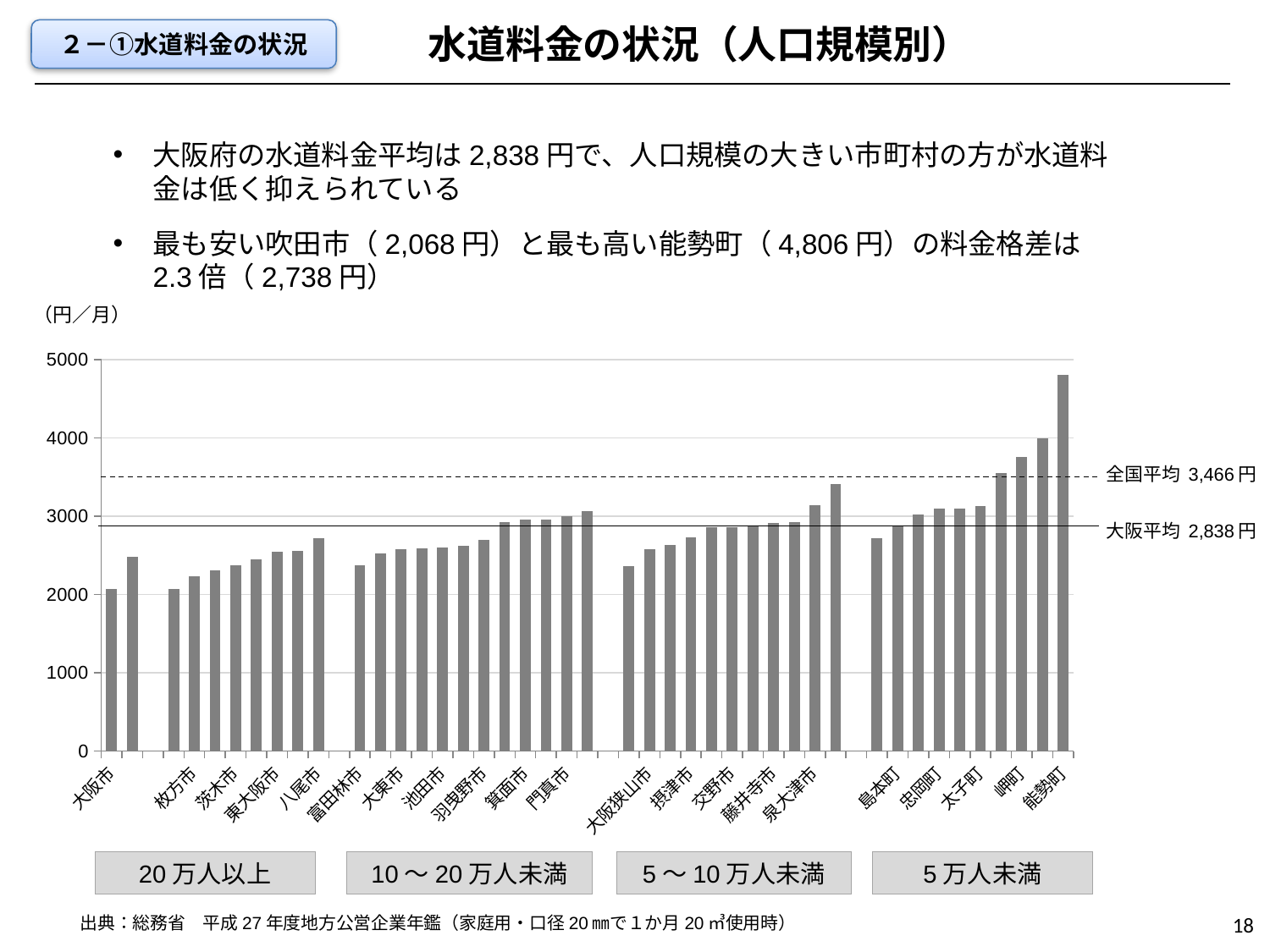

水道料金の状況（人口規模別）
２－①水道料金の状況
大阪府の水道料金平均は2,838円で、人口規模の大きい市町村の方が水道料金は低く抑えられている

最も安い吹田市（2,068円）と最も高い能勢町（4,806円）の料金格差は2.3倍（2,738円）
（円／月）

### Chart

| Category | 口径20㎜月20㎥料金税込 |
|---|---|
| 大阪市 | 2073.0 |
| 堺市 | 2484.0 |
|  | None |
| 吹田市 | 2068.0 |
| 枚方市 | 2235.0 |
| 高槻市 | 2311.0 |
| 茨木市 | 2376.0 |
| 豊中市 | 2451.0 |
| 東大阪市 | 2550.0 |
| 寝屋川市 | 2553.0 |
| 八尾市 | 2721.0 |
|  | None |
| 富田林市 | 2378.0 |
| 和泉市 | 2527.0 |
| 大東市 | 2577.0 |
| 守口市 | 2590.0 |
| 池田市 | 2602.0 |
| 岸和田市 | 2624.0 |
| 羽曳野市 | 2694.0 |
| 河内長野市 | 2921.0 |
| 箕面市 | 2958.0 |
| 泉佐野市 | 2959.0 |
| 門真市 | 3002.0 |
| 松原市 | 3067.0 |
|  | None |
| 貝塚市 | 2365.0 |
| 大阪狭山市 | 2583.0 |
| 柏原市 | 2629.0 |
| 摂津市 | 2728.0 |
| 高石市 | 2858.0 |
| 交野市 | 2864.0 |
| 四條畷市 | 2870.0 |
| 藤井寺市 | 2910.0 |
| 阪南市 | 2922.0 |
| 泉大津市 | 3140.0 |
| 泉南市 | 3408.0 |
|  | None |
| 熊取町 | 2720.0 |
| 島本町 | 2872.0 |
| 河南町 | 3024.0 |
| 忠岡町 | 3099.0 |
| 田尻町 | 3100.0 |
| 太子町 | 3132.0 |
| 千早赤阪村 | 3548.0 |
| 岬町 | 3760.0 |
| 豊能町 | 3996.0 |
| 能勢町 | 4806.0 |
全国平均 3,466円

大阪平均 2,838円
20万人以上
10～20万人未満
5～10万人未満
5万人未満
18
出典：総務省　平成27年度地方公営企業年鑑（家庭用・口径20㎜で１か月20㎥使用時）